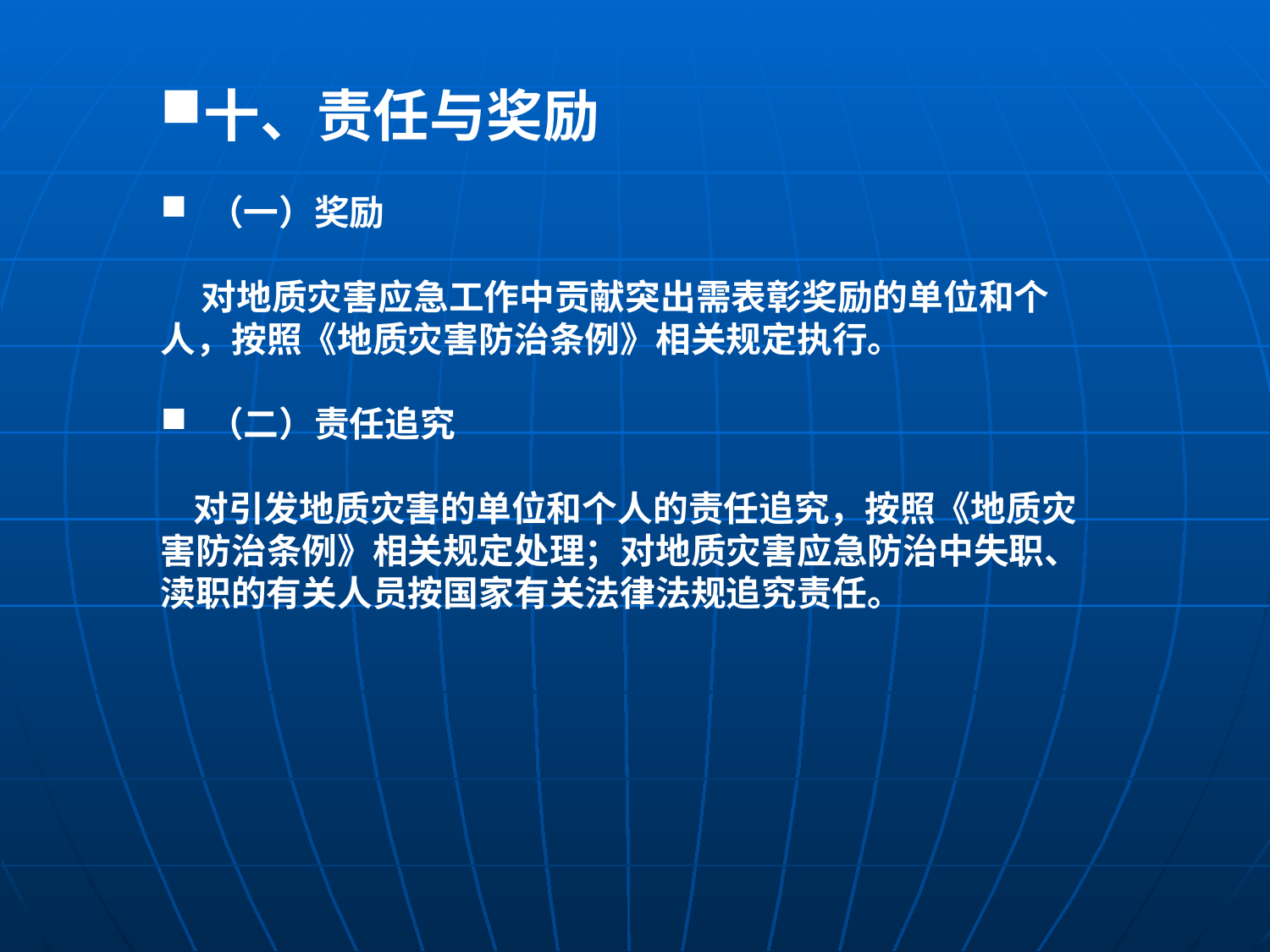

十、责任与奖励

（一）奖励

    对地质灾害应急工作中贡献突出需表彰奖励的单位和个人，按照《地质灾害防治条例》相关规定执行。

（二）责任追究

   对引发地质灾害的单位和个人的责任追究，按照《地质灾害防治条例》相关规定处理；对地质灾害应急防治中失职、渎职的有关人员按国家有关法律法规追究责任。